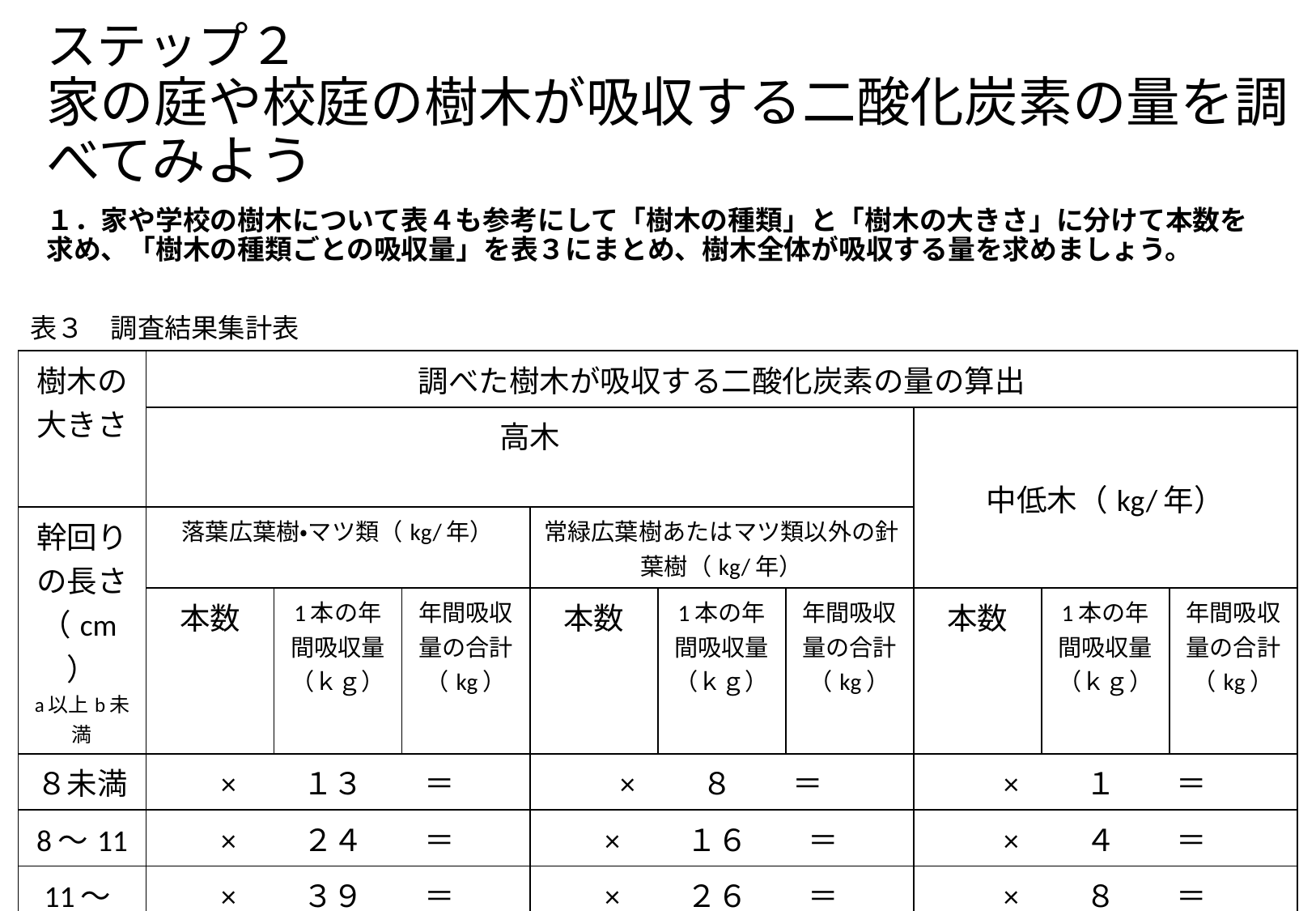

# ステップ２　 家の庭や校庭の樹木が吸収する二酸化炭素の量を調べてみよう
１．家や学校の樹木について表４も参考にして「樹木の種類」と「樹木の大きさ」に分けて本数を求め、「樹木の種類ごとの吸収量」を表３にまとめ、樹木全体が吸収する量を求めましょう。
表３　調査結果集計表
| 樹木の大きさ | 調べた樹木が吸収する二酸化炭素の量の算出 |  |  |  |  |  |  |  |  |
| --- | --- | --- | --- | --- | --- | --- | --- | --- | --- |
|  | 高木 |  |  |  |  |  | 中低木（kg/年） |  |  |
| 幹回りの長さ（cm） a以上b未満 | 落葉広葉樹・マツ類（kg/年） |  |  | 常緑広葉樹あたはマツ類以外の針葉樹（kg/年） |  |  |  |  |  |
|  | 本数 | 1本の年間吸収量（ｋｇ） | 年間吸収量の合計（kg） | 本数 | 1本の年間吸収量（ｋｇ） | 年間吸収量の合計（kg） | 本数 | 1本の年間吸収量（ｋｇ） | 年間吸収量の合計（kg） |
| ８未満 | ×　　１３　　＝ |  |  | ×　　８　　＝ |  |  | ×　　１　　＝ |  |  |
| 8～11 | ×　　２４　　＝ |  |  | ×　　１６　　＝ |  |  | ×　　４　　＝ |  |  |
| 11～14 | ×　　３９　　＝ |  |  | ×　　２６　　＝ |  |  | ×　　８　　＝ |  |  |
| 14～24 | ×　　５２　　＝ |  |  | ×　　３９　　＝ |  |  | ×　　１０　　＝ |  |  |
| 24～39 | ×　 １９０　　＝ |  |  | ×　 １３０　　＝ |  |  | ×　 ３９　　＝ |  |  |
| 39～55 | ×　 ３９０　　＝ |  |  | ×　２４０　　＝ |  |  | ×　１００　　＝ |  |  |